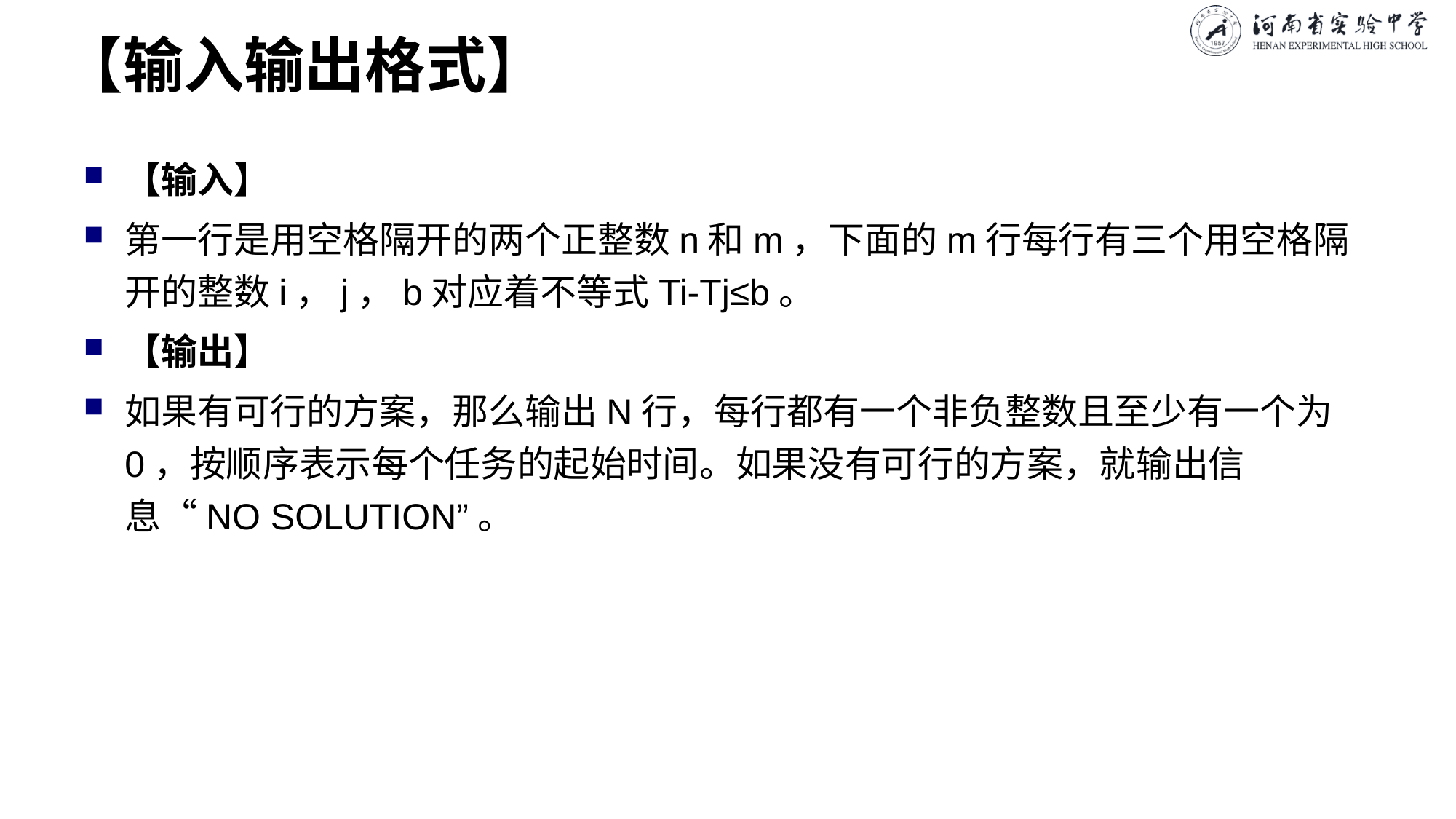

# 【输入输出格式】
【输入】
第一行是用空格隔开的两个正整数n和m，下面的m行每行有三个用空格隔开的整数i，j，b对应着不等式Ti-Tj≤b。
【输出】
如果有可行的方案，那么输出N行，每行都有一个非负整数且至少有一个为0，按顺序表示每个任务的起始时间。如果没有可行的方案，就输出信息“NO SOLUTION”。